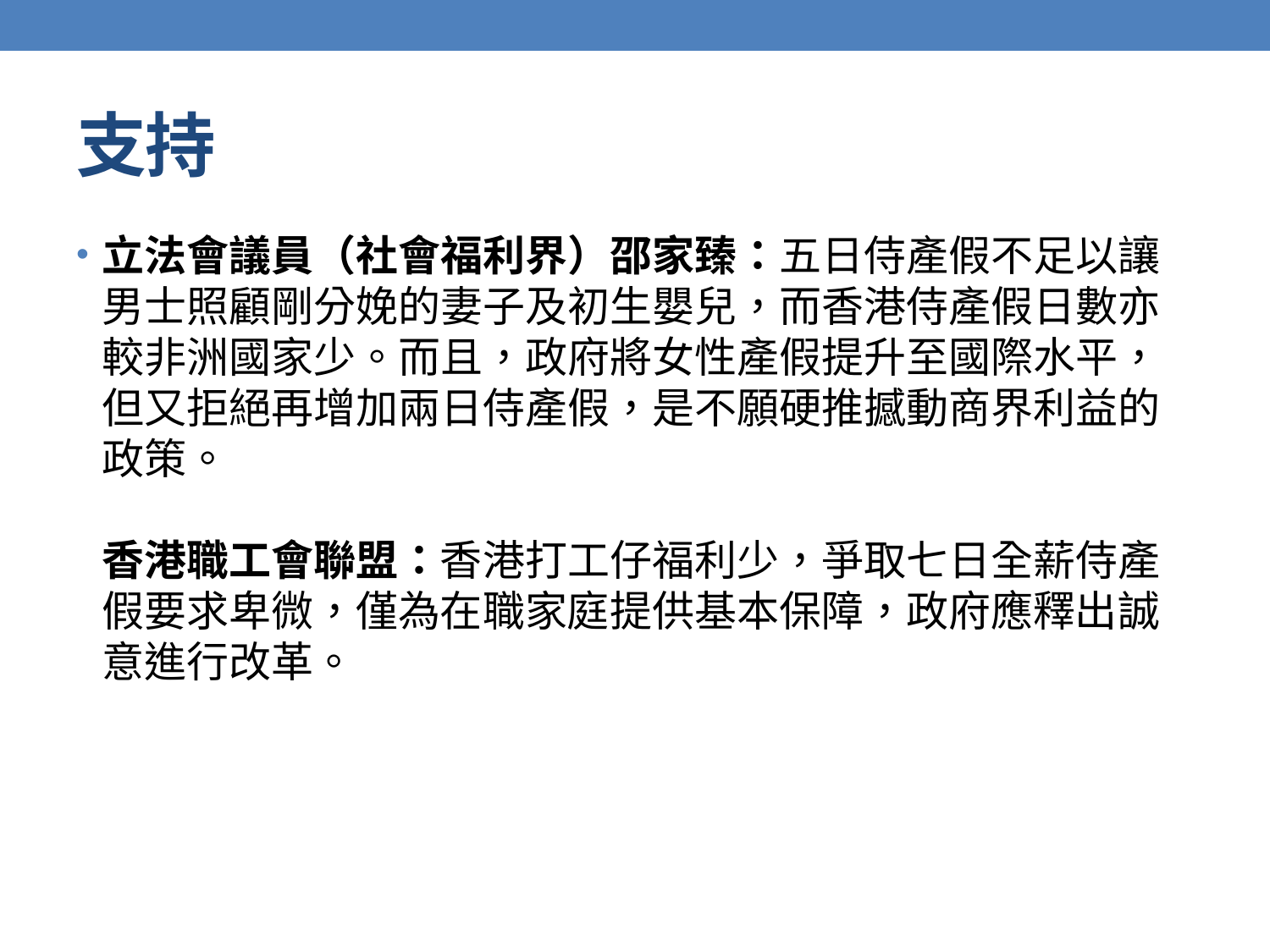

# 支持
立法會議員（社會福利界）邵家臻：五日侍產假不足以讓男士照顧剛分娩的妻子及初生嬰兒，而香港侍產假日數亦較非洲國家少。而且，政府將女性產假提升至國際水平，但又拒絕再增加兩日侍產假，是不願硬推撼動商界利益的政策。
香港職工會聯盟：香港打工仔福利少，爭取七日全薪侍產假要求卑微，僅為在職家庭提供基本保障，政府應釋出誠意進行改革。